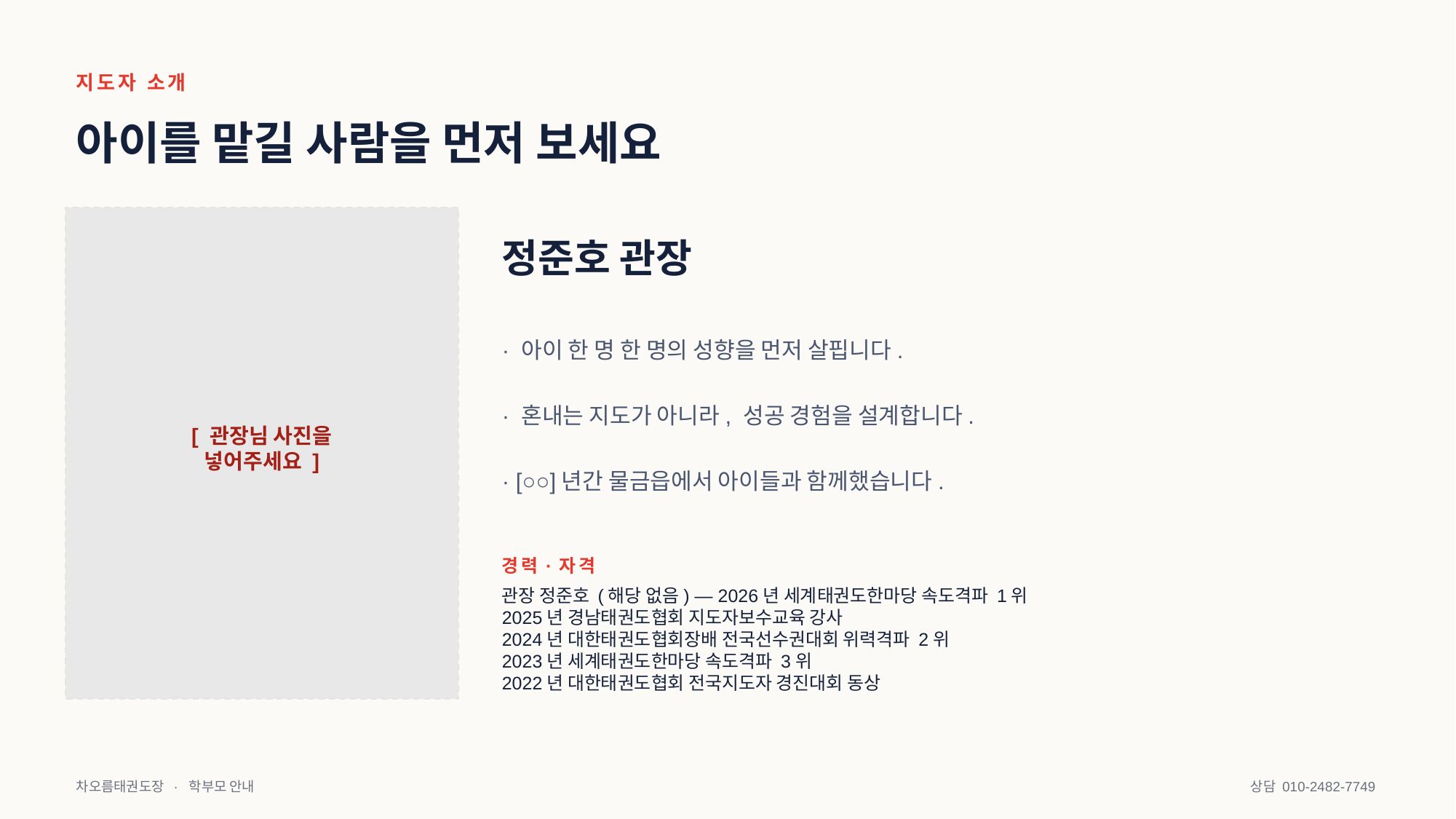

지도자 소개
아이를 맡길 사람을 먼저 보세요

정준호 관장
· 아이 한 명 한 명의 성향을 먼저 살핍니다.
· 혼내는 지도가 아니라, 성공 경험을 설계합니다.
[ 관장님 사진을
넣어주세요 ]
· [○○]년간 물금읍에서 아이들과 함께했습니다.
경력·자격
관장 정준호 (해당 없음) — 2026년 세계태권도한마당 속도격파 1위
2025년 경남태권도협회 지도자보수교육 강사
2024년 대한태권도협회장배 전국선수권대회 위력격파 2위
2023년 세계태권도한마당 속도격파 3위
2022년 대한태권도협회 전국지도자 경진대회 동상
차오름태권도장  ·  학부모 안내
상담 010-2482-7749